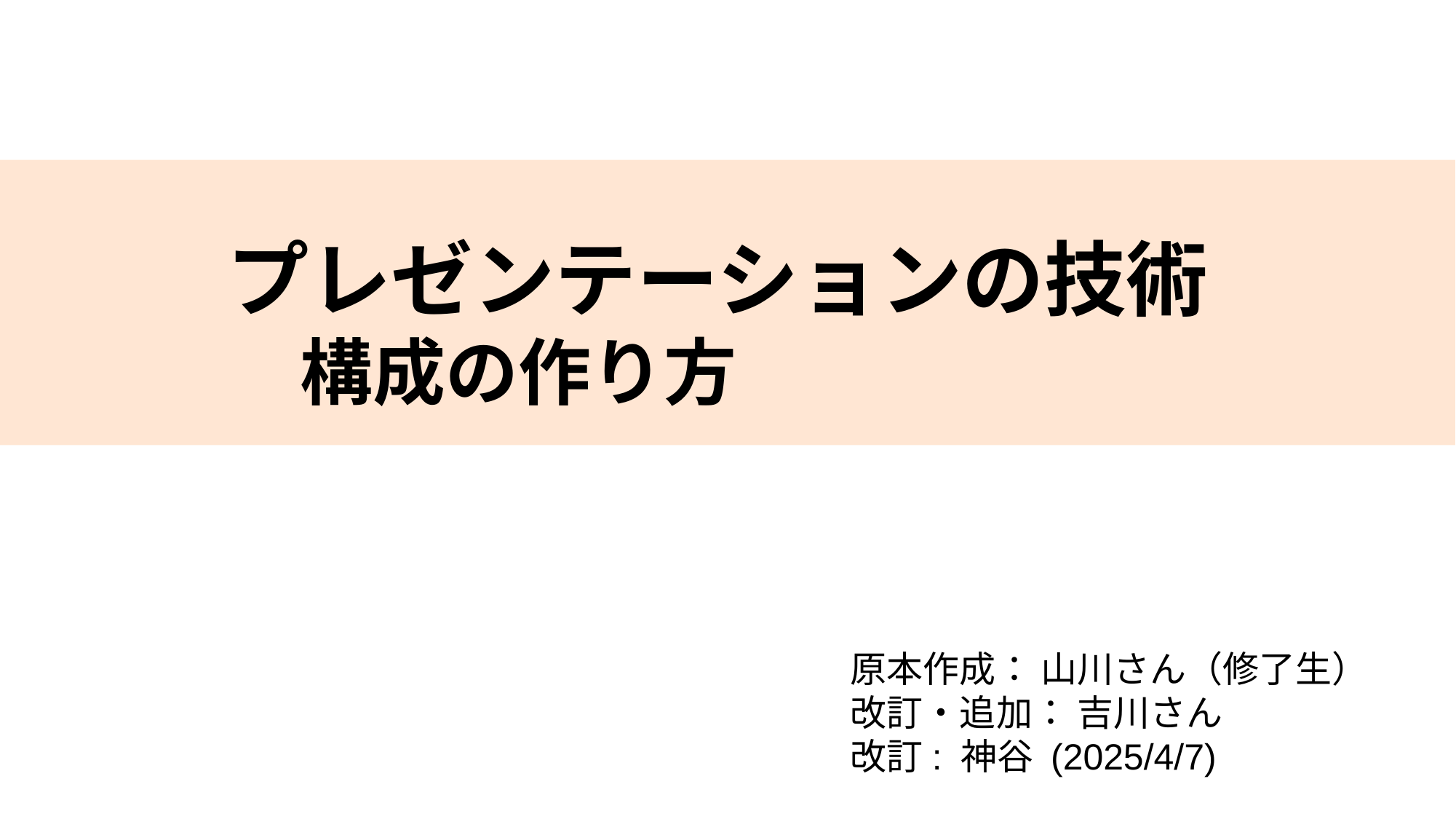

# プレゼンテーションの技術 　構成の作り方
原本作成： 山川さん（修了生）
改訂・追加： 吉川さん
改訂: 神谷 (2025/4/7)